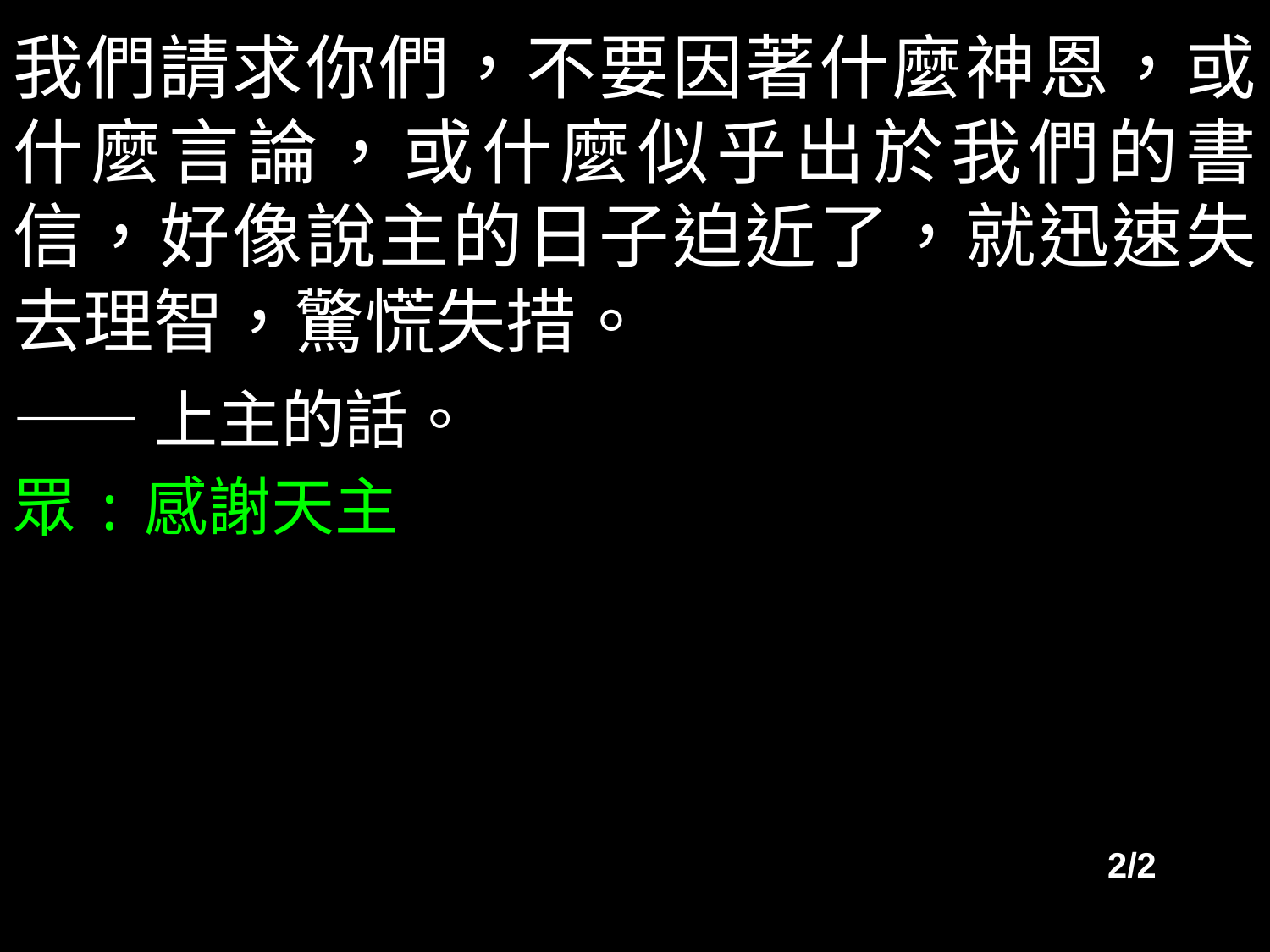

我們請求你們，不要因著什麼神恩，或什麼言論，或什麼似乎出於我們的書信，好像說主的日子迫近了，就迅速失去理智，驚慌失措。
——上主的話。
眾:感謝天主

2/2